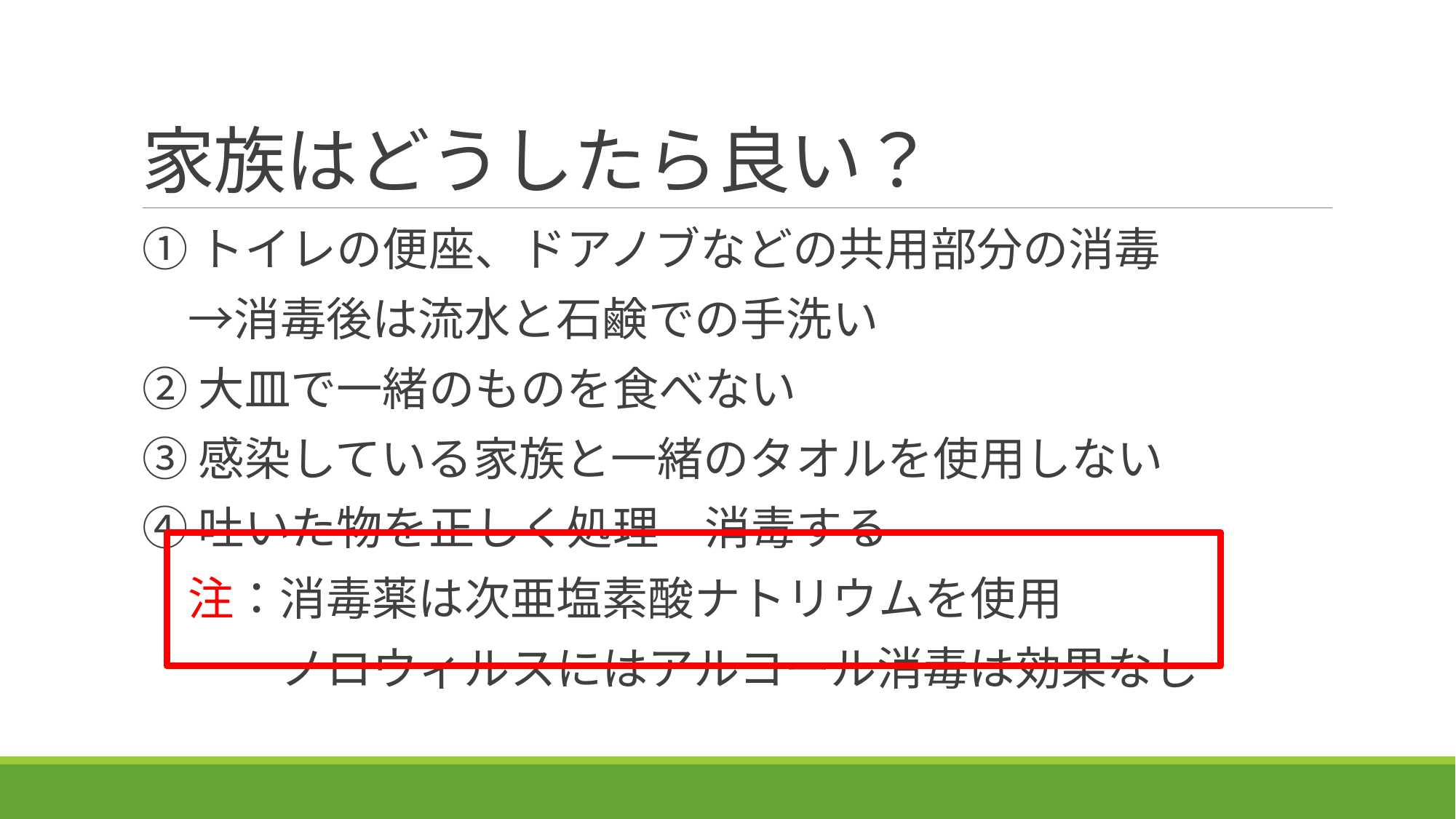

# 家族はどうしたら良い？
①トイレの便座、ドアノブなどの共用部分の消毒
　→消毒後は流水と石鹸での手洗い
②大皿で一緒のものを食べない
③感染している家族と一緒のタオルを使用しない
④吐いた物を正しく処理　消毒する
　注：消毒薬は次亜塩素酸ナトリウムを使用
　　　ノロウィルスにはアルコール消毒は効果なし